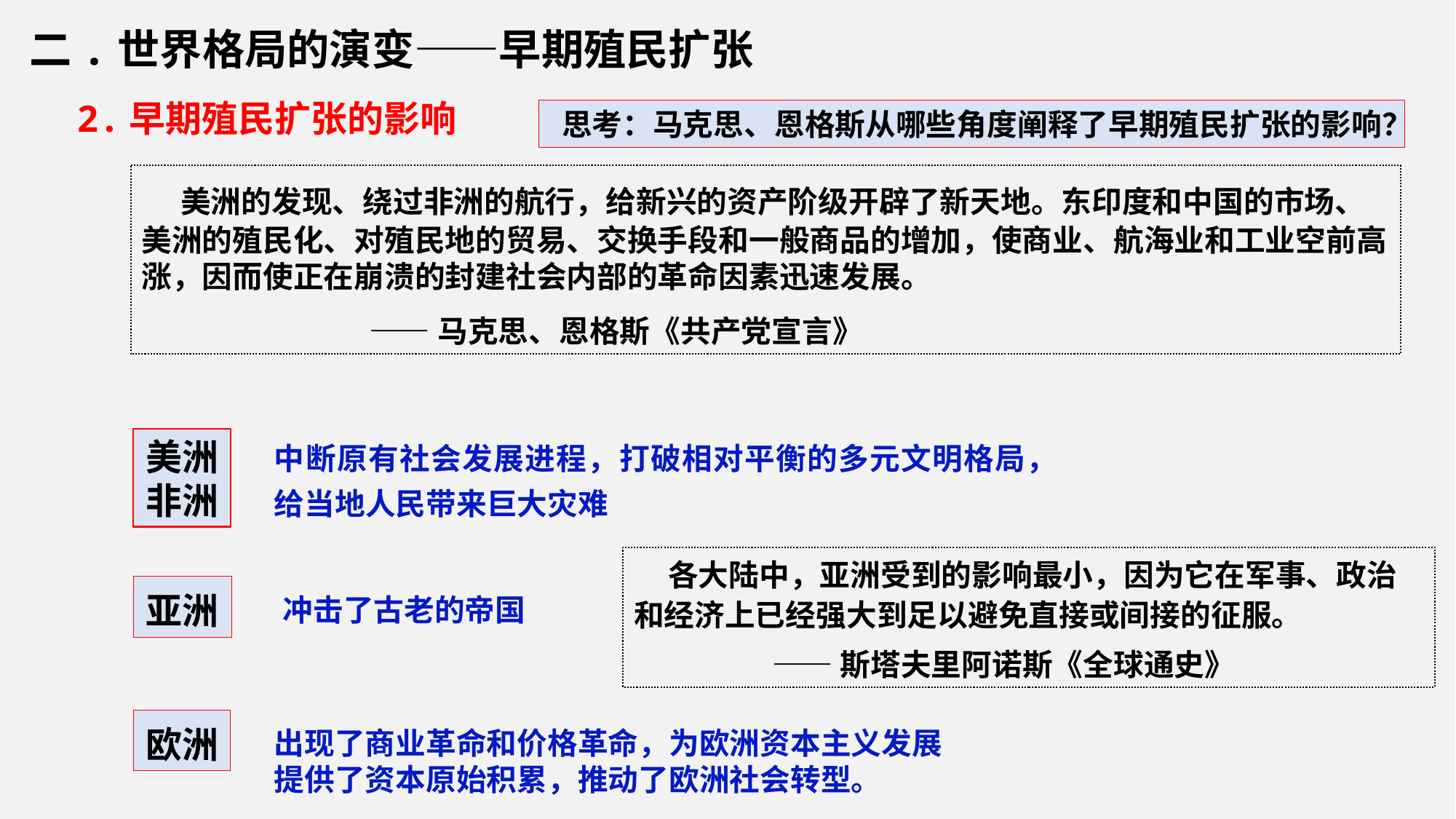

二.世界格局的演变——早期殖民扩张
2.早期殖民扩张的影响
思考：马克思、恩格斯从哪些角度阐释了早期殖民扩张的影响？
   美洲的发现、绕过非洲的航行，给新兴的资产阶级开辟了新天地。东印度和中国的市场、美洲的殖民化、对殖民地的贸易、交换手段和一般商品的增加，使商业、航海业和工业空前高涨，因而使正在崩溃的封建社会内部的革命因素迅速发展。
                                 ——马克思、恩格斯《共产党宣言》
中断原有社会发展进程，打破相对平衡的多元文明格局，给当地人民带来巨大灾难
美洲
非洲
    各大陆中，亚洲受到的影响最小，因为它在军事、政治和经济上已经强大到足以避免直接或间接的征服。
                    ——斯塔夫里阿诺斯《全球通史》
亚洲
冲击了古老的帝国
欧洲
出现了商业革命和价格革命，为欧洲资本主义发展提供了资本原始积累，推动了欧洲社会转型。